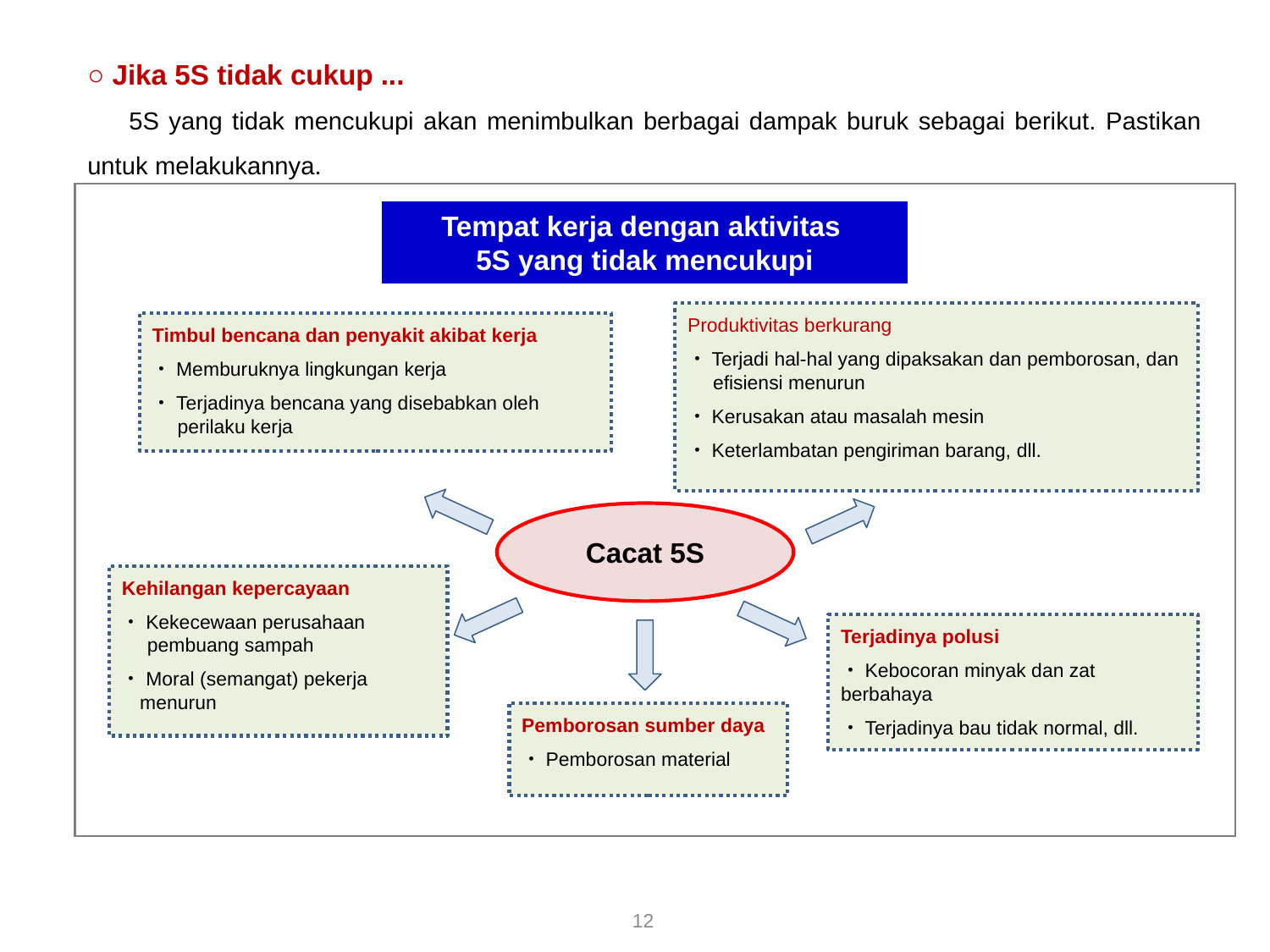

○ Jika 5S tidak cukup ...
　 5S yang tidak mencukupi akan menimbulkan berbagai dampak buruk sebagai berikut. Pastikan untuk melakukannya.

Tempat kerja dengan aktivitas
5S yang tidak mencukupi
Produktivitas berkurang
・Terjadi hal-hal yang dipaksakan dan pemborosan, dan efisiensi menurun
・Kerusakan atau masalah mesin
・Keterlambatan pengiriman barang, dll.
Timbul bencana dan penyakit akibat kerja
・Memburuknya lingkungan kerja
・Terjadinya bencana yang disebabkan oleh perilaku kerja

Cacat 5S

Kehilangan kepercayaan
・Kekecewaan perusahaan pembuang sampah
・Moral (semangat) pekerja menurun

Terjadinya polusi
・Kebocoran minyak dan zat berbahaya
・Terjadinya bau tidak normal, dll.

Pemborosan sumber daya
・Pemborosan material
12